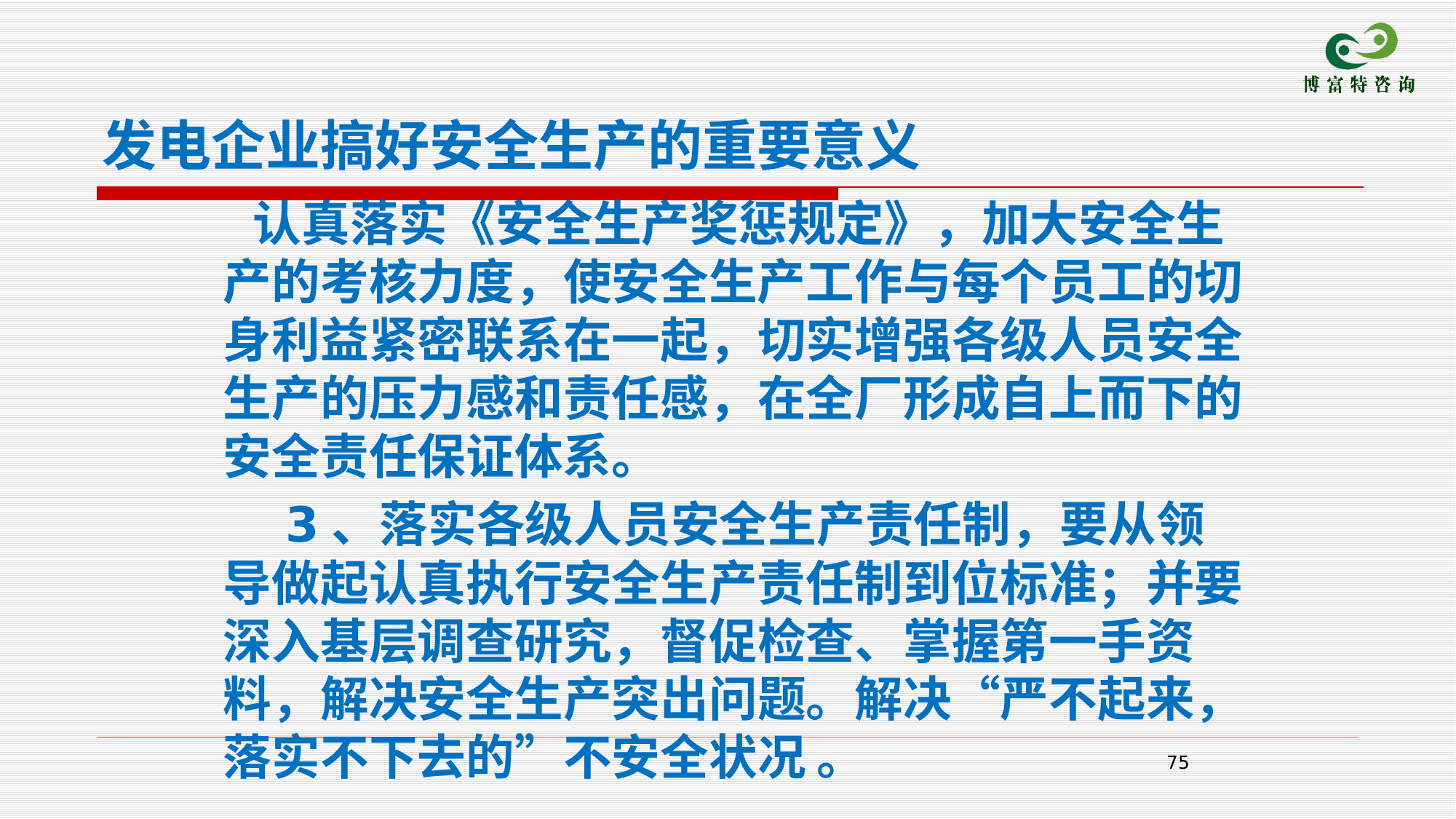

发电企业搞好安全生产的重要意义
        认真落实《安全生产奖惩规定》，加大安全生产的考核力度，使安全生产工作与每个员工的切身利益紧密联系在一起，切实增强各级人员安全生产的压力感和责任感，在全厂形成自上而下的安全责任保证体系。
       3、落实各级人员安全生产责任制，要从领导做起认真执行安全生产责任制到位标准；并要深入基层调查研究，督促检查、掌握第一手资料，解决安全生产突出问题。解决“严不起来，落实不下去的”不安全状况 。

75